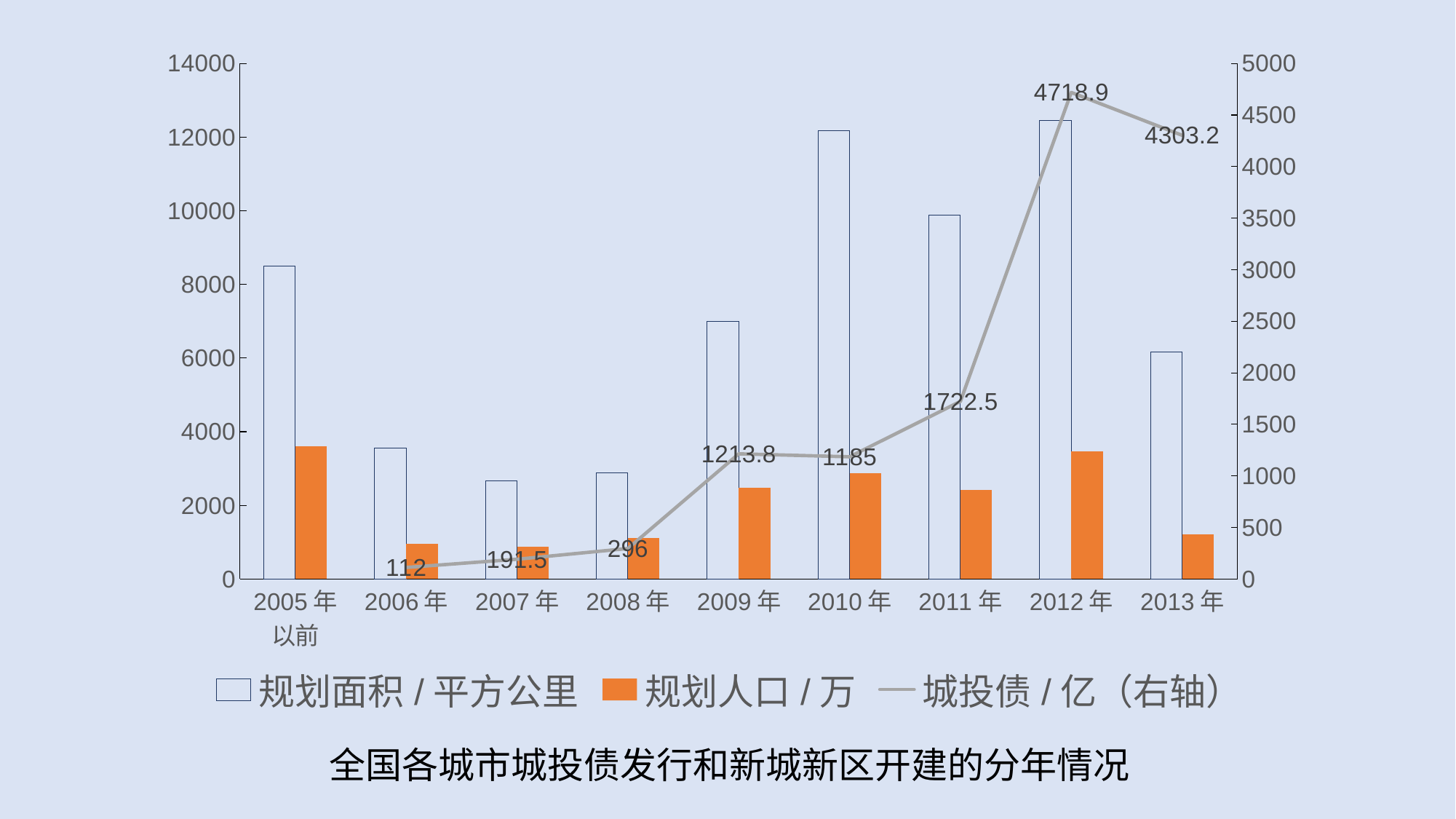

### Chart

| Category |  |  |  |
|---|---|---|---|
| 2005年以前 | 8502.048 | 3605.79 | None |
| 2006年 | 3560.33 | 950.0599999999994 | 112.0 |
| 2007年 | 2664.31 | 885.506363636364 | 191.5 |
| 2008年 | 2879.73 | 1108.68 | 296.0 |
| 2009年 | 6995.120000000001 | 2484.25 | 1213.8 |
| 2010年 | 12173.91 | 2880.33542857143 | 1185.0 |
| 2011年 | 9882.8799999999 | 2423.49 | 1722.5 |
| 2012年 | 12459.835 | 3460.565 | 4718.900000000001 |
| 2013年 | 6172.98 | 1208.94 | 4303.2 |
全国各城市城投债发行和新城新区开建的分年情况